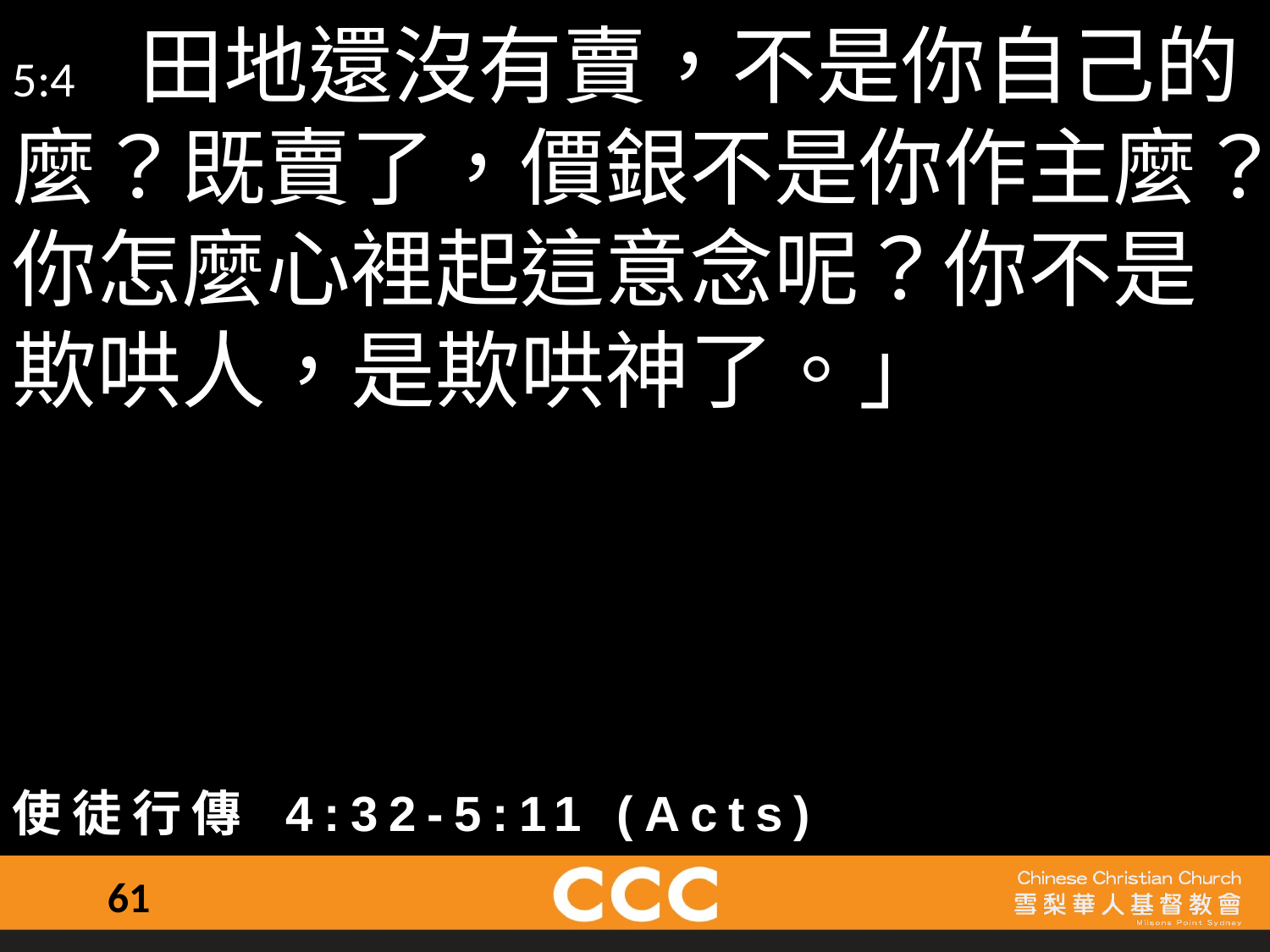

5:4	田地還沒有賣，不是你自己的麼？既賣了，價銀不是你作主麼？你怎麼心裡起這意念呢？你不是欺哄人，是欺哄神了。」
使徒行傳 4:32-5:11 (Acts)
61